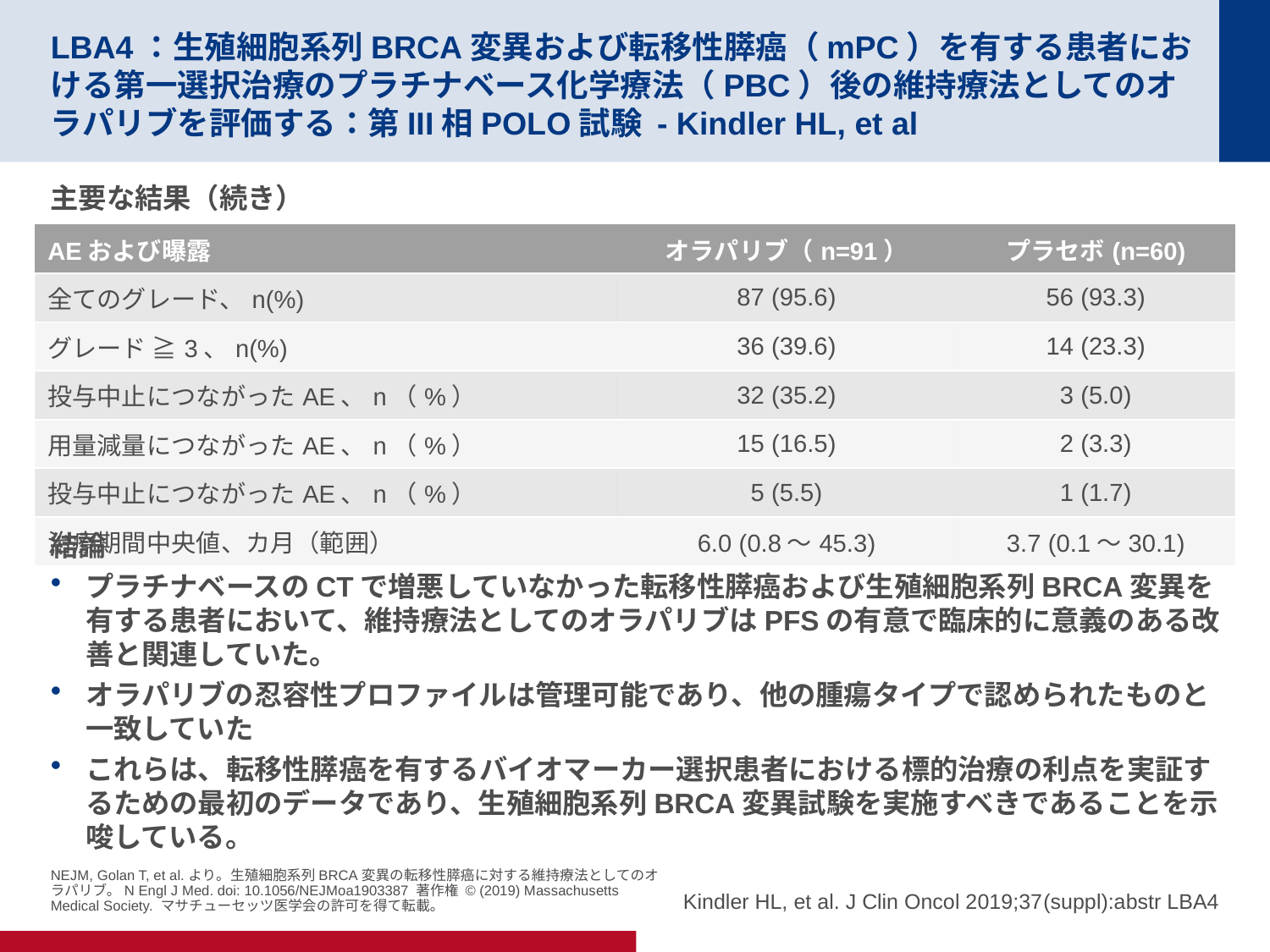

# LBA4：生殖細胞系列BRCA変異および転移性膵癌（mPC）を有する患者における第一選択治療のプラチナベース化学療法（PBC）後の維持療法としてのオラパリブを評価する：第III相POLO試験 - Kindler HL, et al
主要な結果（続き）

結論
プラチナベースのCTで増悪していなかった転移性膵癌および生殖細胞系列BRCA変異を有する患者において、維持療法としてのオラパリブはPFSの有意で臨床的に意義のある改善と関連していた。
オラパリブの忍容性プロファイルは管理可能であり、他の腫瘍タイプで認められたものと一致していた
これらは、転移性膵癌を有するバイオマーカー選択患者における標的治療の利点を実証するための最初のデータであり、生殖細胞系列BRCA変異試験を実施すべきであることを示唆している。
| AEおよび曝露 | オラパリブ（n=91） | プラセボ(n=60) |
| --- | --- | --- |
| 全てのグレード、n(%) | 87 (95.6) | 56 (93.3) |
| グレード ≧3、n(%) | 36 (39.6) | 14 (23.3) |
| 投与中止につながったAE、n（%） | 32 (35.2) | 3 (5.0) |
| 用量減量につながったAE、n（%） | 15 (16.5) | 2 (3.3) |
| 投与中止につながったAE、n（%） | 5 (5.5) | 1 (1.7) |
| 治療期間中央値、カ月（範囲） | 6.0 (0.8～45.3) | 3.7 (0.1～30.1) |
NEJM, Golan T, et al.より。生殖細胞系列BRCA変異の転移性膵癌に対する維持療法としてのオラパリブ。N Engl J Med. doi: 10.1056/NEJMoa1903387 著作権 © (2019) Massachusetts Medical Society. マサチューセッツ医学会の許可を得て転載。
Kindler HL, et al. J Clin Oncol 2019;37(suppl):abstr LBA4